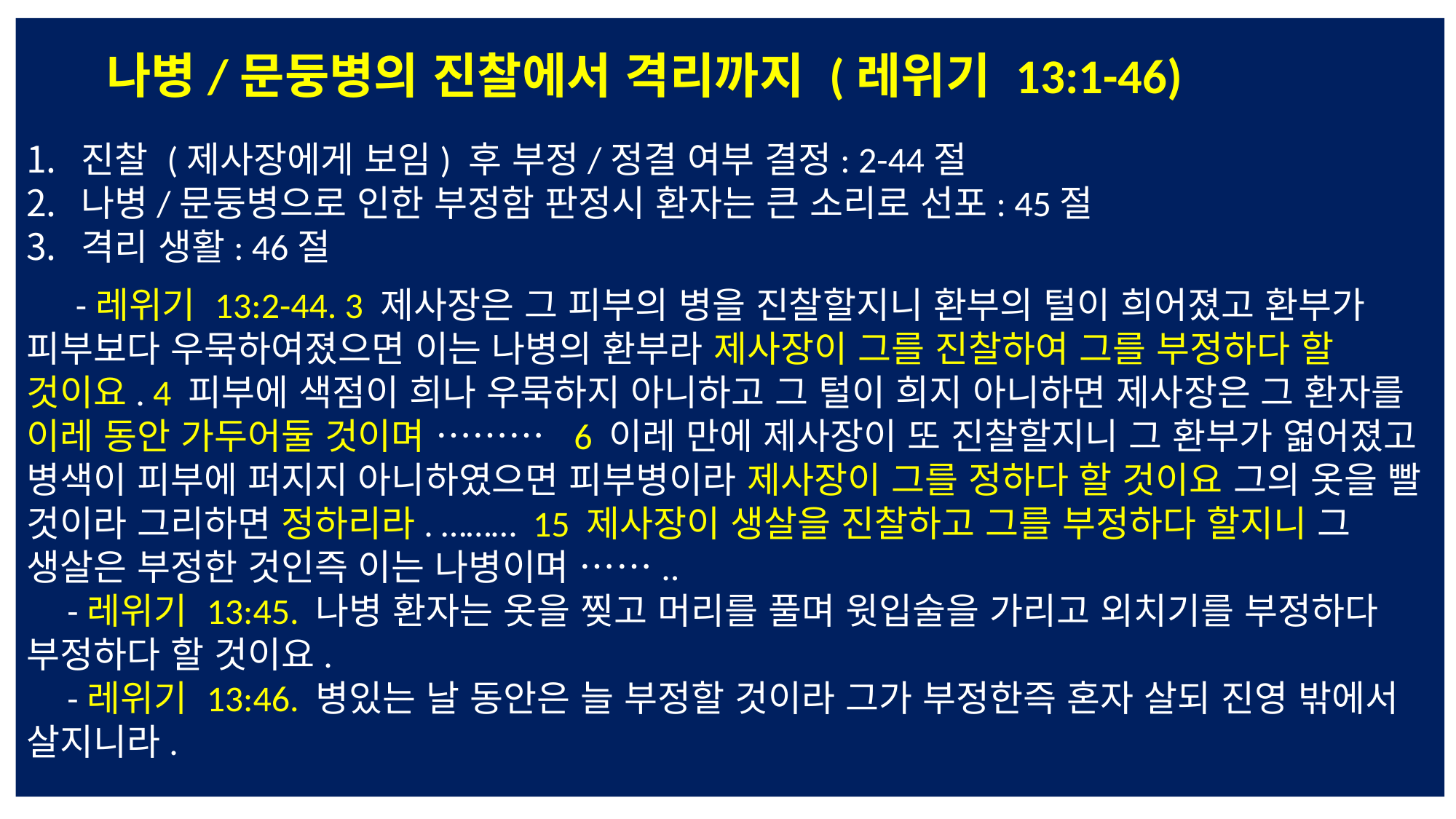

나병/문둥병의 진찰에서 격리까지 (레위기 13:1-46)

진찰 (제사장에게 보임) 후 부정/정결 여부 결정: 2-44절
나병/문둥병으로 인한 부정함 판정시 환자는 큰 소리로 선포: 45절
격리 생활: 46절

      -레위기 13:2-44. 3 제사장은 그 피부의 병을 진찰할지니 환부의 털이 희어졌고 환부가 피부보다 우묵하여졌으면 이는 나병의 환부라 제사장이 그를 진찰하여 그를 부정하다 할 것이요. 4 피부에 색점이 희나 우묵하지 아니하고 그 털이 희지 아니하면 제사장은 그 환자를 이레 동안 가두어둘 것이며 ………  6 이레 만에 제사장이 또 진찰할지니 그 환부가 엷어졌고 병색이 피부에 퍼지지 아니하였으면 피부병이라 제사장이 그를 정하다 할 것이요 그의 옷을 빨 것이라 그리하면 정하리라. ………  15 제사장이 생살을 진찰하고 그를 부정하다 할지니 그 생살은 부정한 것인즉 이는 나병이며 ……..
     -레위기 13:45. 나병 환자는 옷을 찢고 머리를 풀며 윗입술을 가리고 외치기를 부정하다 부정하다 할 것이요.
     -레위기 13:46. 병있는 날 동안은 늘 부정할 것이라 그가 부정한즉 혼자 살되 진영 밖에서 살지니라.